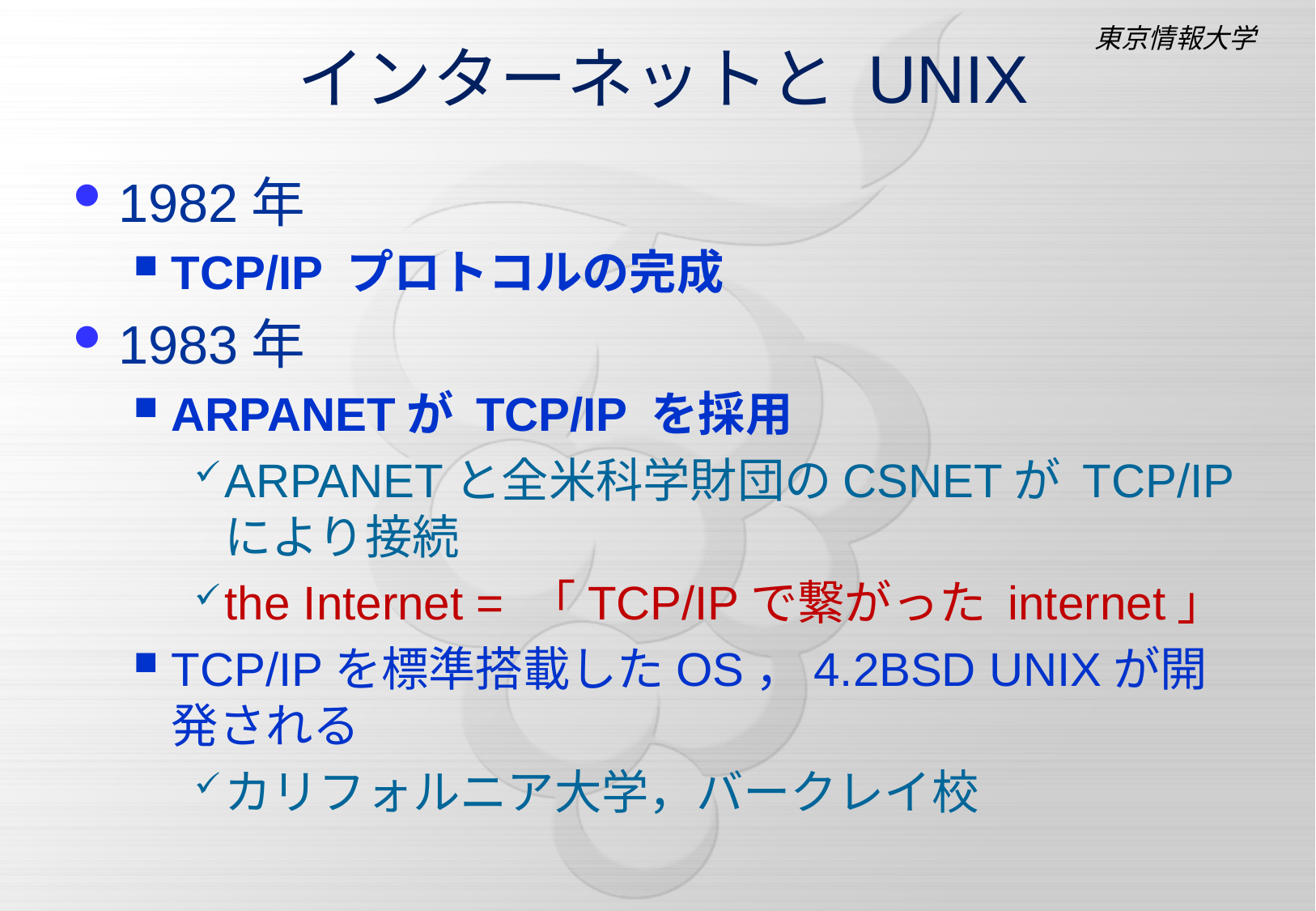

# インターネットと UNIX
1982年
TCP/IP プロトコルの完成
1983年
ARPANETが TCP/IP を採用
ARPANETと全米科学財団のCSNETが TCP/IP により接続
the Internet = 「TCP/IPで繋がった internet」
TCP/IPを標準搭載したOS，4.2BSD UNIXが開発される
カリフォルニア大学，バークレイ校